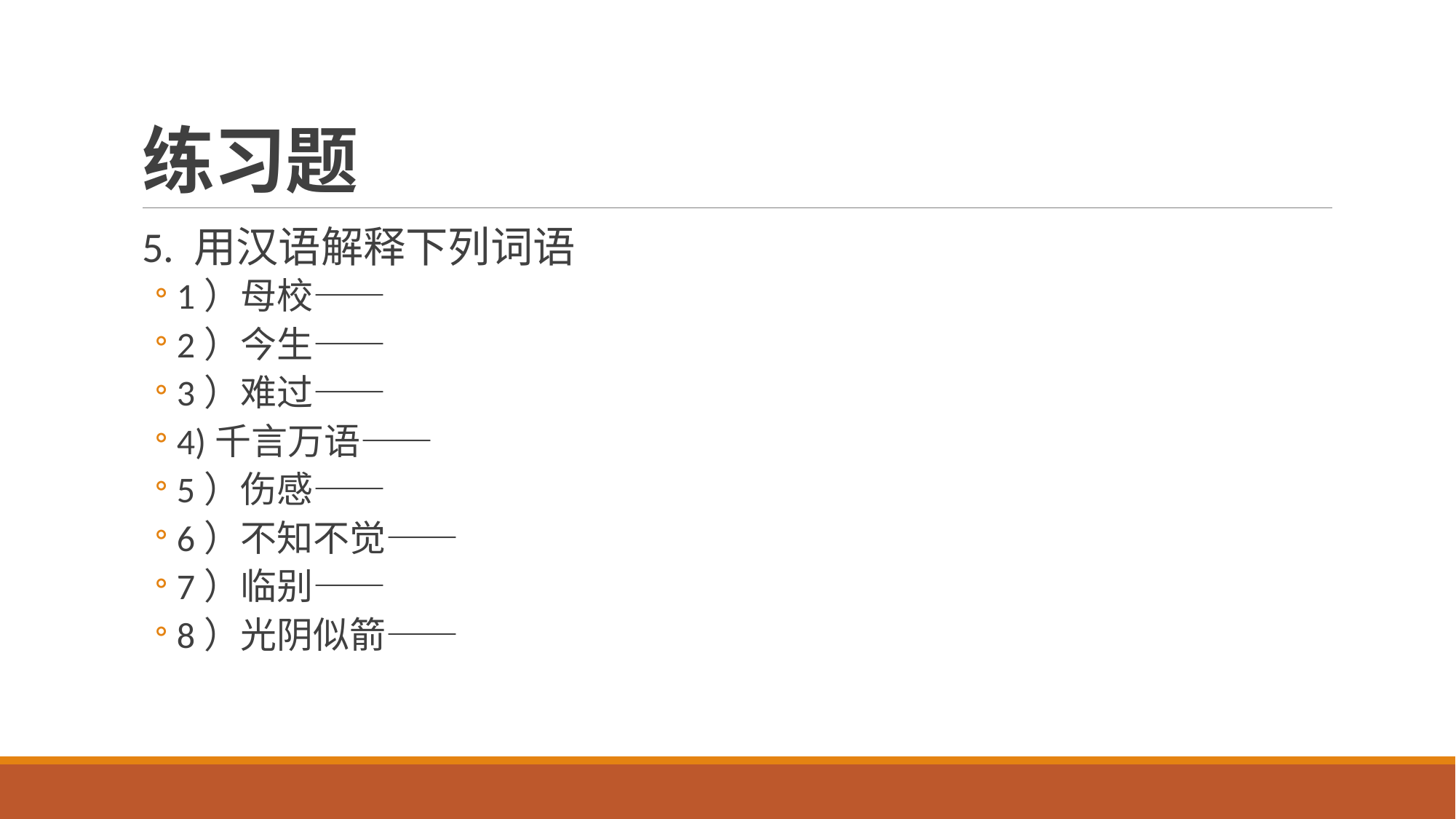

# 练习题
5. 用汉语解释下列词语
1）母校——
2）今生——
3）难过——
4)千言万语——
5）伤感——
6）不知不觉——
7）临别——
8）光阴似箭——